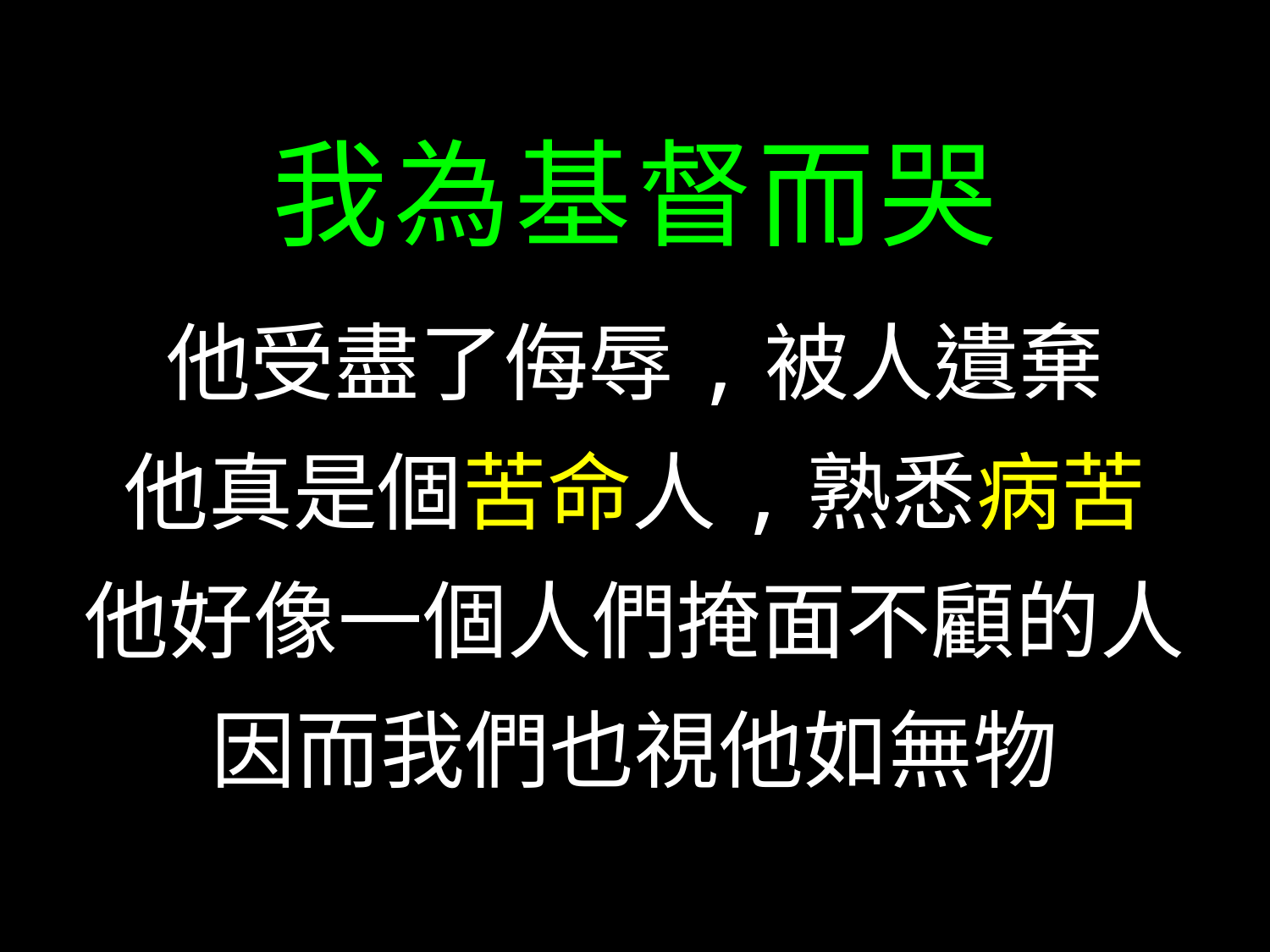

我為基督而哭
他受盡了侮辱,被人遺棄
他真是個苦命人,熟悉病苦
他好像一個人們掩面不顧的人
因而我們也視他如無物